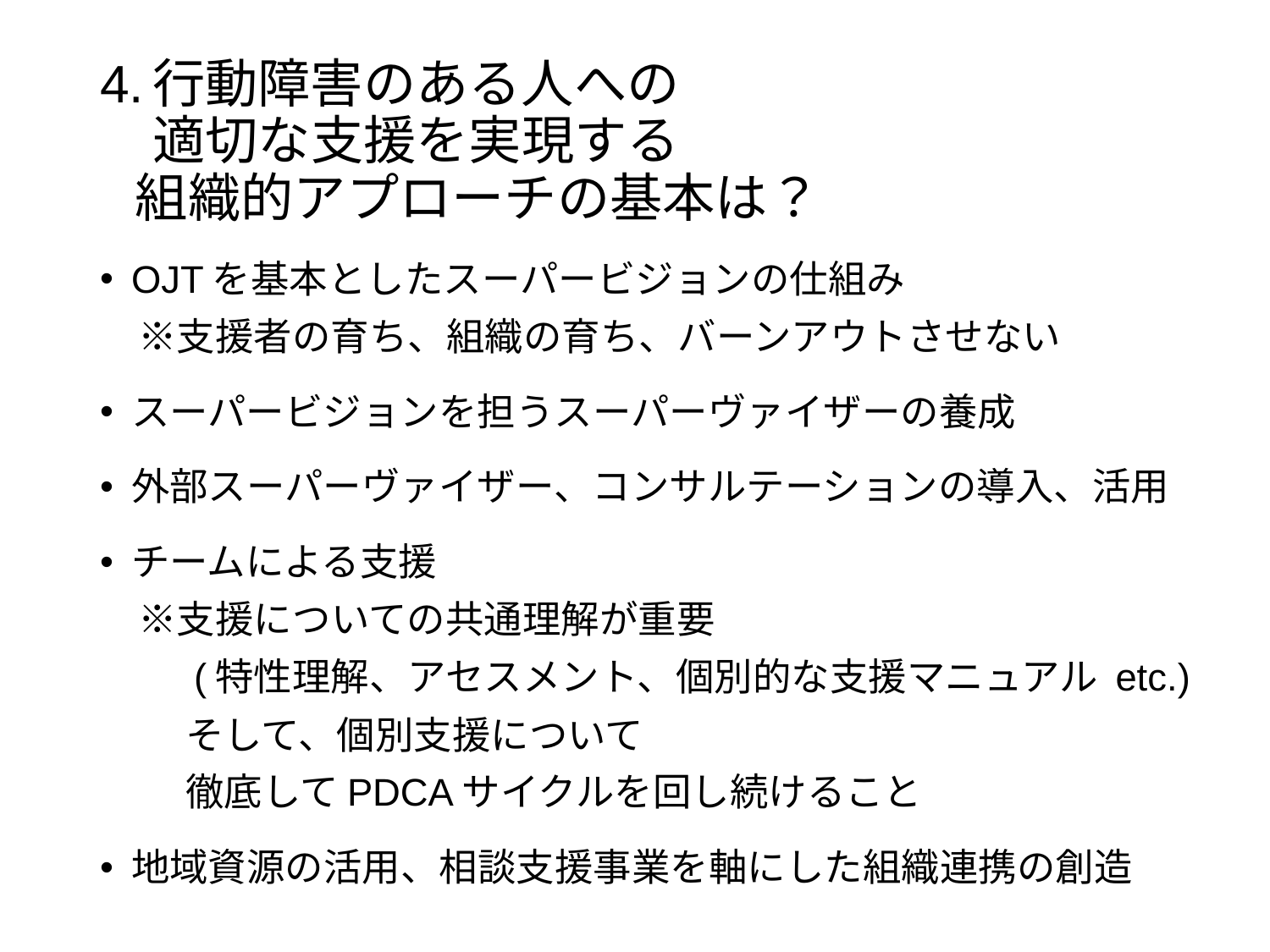

# 4.行動障害のある人への 　適切な支援を実現する 組織的アプローチの基本は？
OJTを基本としたスーパービジョンの仕組み
　※支援者の育ち、組織の育ち、バーンアウトさせない

スーパービジョンを担うスーパーヴァイザーの養成

外部スーパーヴァイザー、コンサルテーションの導入、活用

チームによる支援
　※支援についての共通理解が重要
　　 (特性理解、アセスメント、個別的な支援マニュアル etc.)
　　 そして、個別支援について
　　 徹底してPDCAサイクルを回し続けること

地域資源の活用、相談支援事業を軸にした組織連携の創造